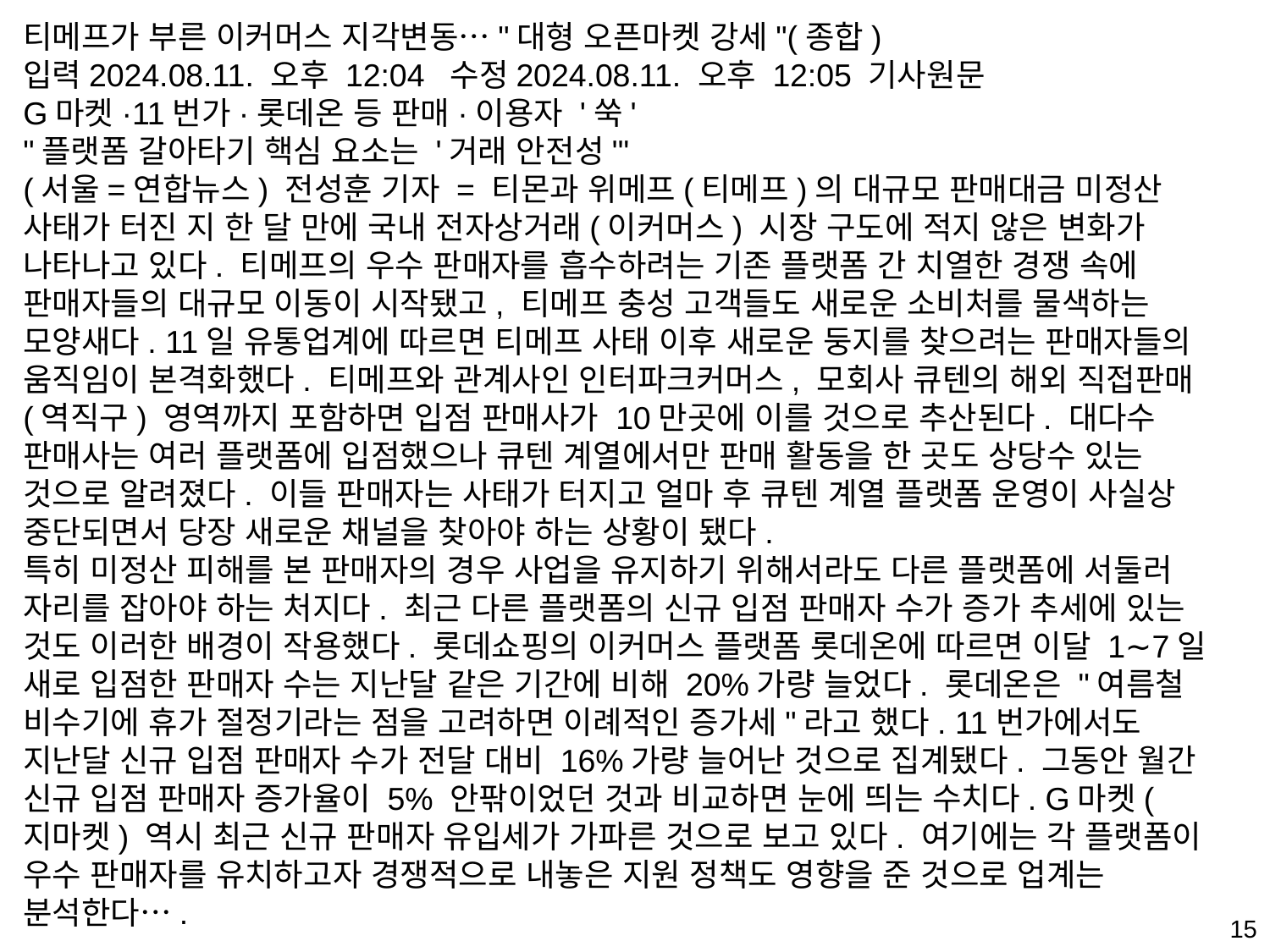

티메프가 부른 이커머스 지각변동…"대형 오픈마켓 강세"(종합)
입력2024.08.11. 오후 12:04  수정2024.08.11. 오후 12:05 기사원문
G마켓·11번가·롯데온 등 판매·이용자 '쑥'
"플랫폼 갈아타기 핵심 요소는 '거래 안전성'"
(서울=연합뉴스) 전성훈 기자 = 티몬과 위메프(티메프)의 대규모 판매대금 미정산 사태가 터진 지 한 달 만에 국내 전자상거래(이커머스) 시장 구도에 적지 않은 변화가 나타나고 있다. 티메프의 우수 판매자를 흡수하려는 기존 플랫폼 간 치열한 경쟁 속에 판매자들의 대규모 이동이 시작됐고, 티메프 충성 고객들도 새로운 소비처를 물색하는 모양새다. 11일 유통업계에 따르면 티메프 사태 이후 새로운 둥지를 찾으려는 판매자들의 움직임이 본격화했다. 티메프와 관계사인 인터파크커머스, 모회사 큐텐의 해외 직접판매(역직구) 영역까지 포함하면 입점 판매사가 10만곳에 이를 것으로 추산된다. 대다수 판매사는 여러 플랫폼에 입점했으나 큐텐 계열에서만 판매 활동을 한 곳도 상당수 있는 것으로 알려졌다. 이들 판매자는 사태가 터지고 얼마 후 큐텐 계열 플랫폼 운영이 사실상 중단되면서 당장 새로운 채널을 찾아야 하는 상황이 됐다.
특히 미정산 피해를 본 판매자의 경우 사업을 유지하기 위해서라도 다른 플랫폼에 서둘러 자리를 잡아야 하는 처지다. 최근 다른 플랫폼의 신규 입점 판매자 수가 증가 추세에 있는 것도 이러한 배경이 작용했다. 롯데쇼핑의 이커머스 플랫폼 롯데온에 따르면 이달 1∼7일 새로 입점한 판매자 수는 지난달 같은 기간에 비해 20%가량 늘었다. 롯데온은 "여름철 비수기에 휴가 절정기라는 점을 고려하면 이례적인 증가세"라고 했다. 11번가에서도 지난달 신규 입점 판매자 수가 전달 대비 16%가량 늘어난 것으로 집계됐다. 그동안 월간 신규 입점 판매자 증가율이 5% 안팎이었던 것과 비교하면 눈에 띄는 수치다. G마켓(지마켓) 역시 최근 신규 판매자 유입세가 가파른 것으로 보고 있다. 여기에는 각 플랫폼이 우수 판매자를 유치하고자 경쟁적으로 내놓은 지원 정책도 영향을 준 것으로 업계는 분석한다….
15